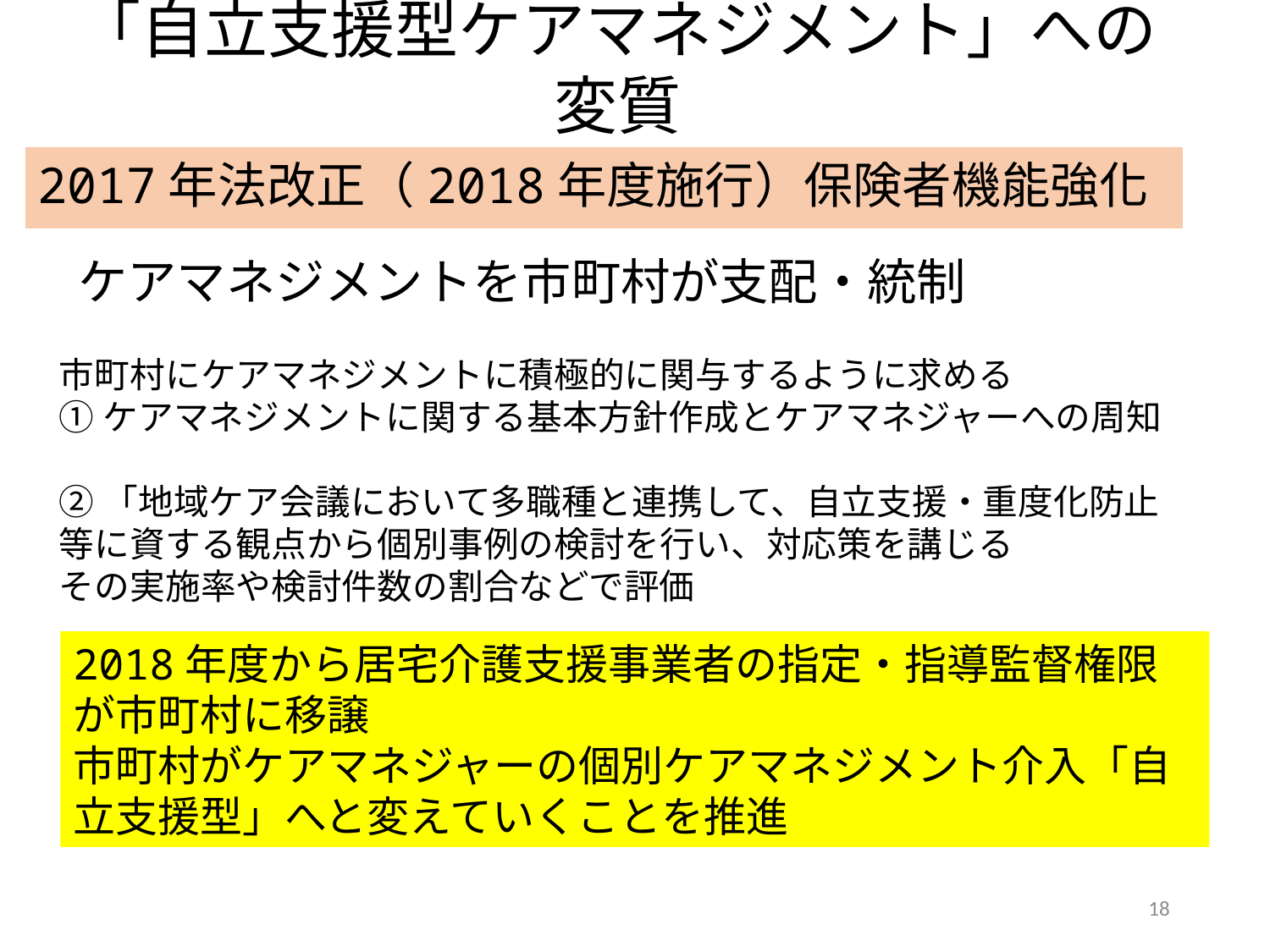

「自立支援型ケアマネジメント」への変質
# 2017年法改正（2018年度施行）保険者機能強化
ケアマネジメントを市町村が支配・統制
市町村にケアマネジメントに積極的に関与するように求める
①ケアマネジメントに関する基本方針作成とケアマネジャーへの周知
②「地域ケア会議において多職種と連携して、自立支援・重度化防止等に資する観点から個別事例の検討を行い、対応策を講じる
その実施率や検討件数の割合などで評価
2018年度から居宅介護支援事業者の指定・指導監督権限が市町村に移譲
市町村がケアマネジャーの個別ケアマネジメント介入「自立支援型」へと変えていくことを推進
18